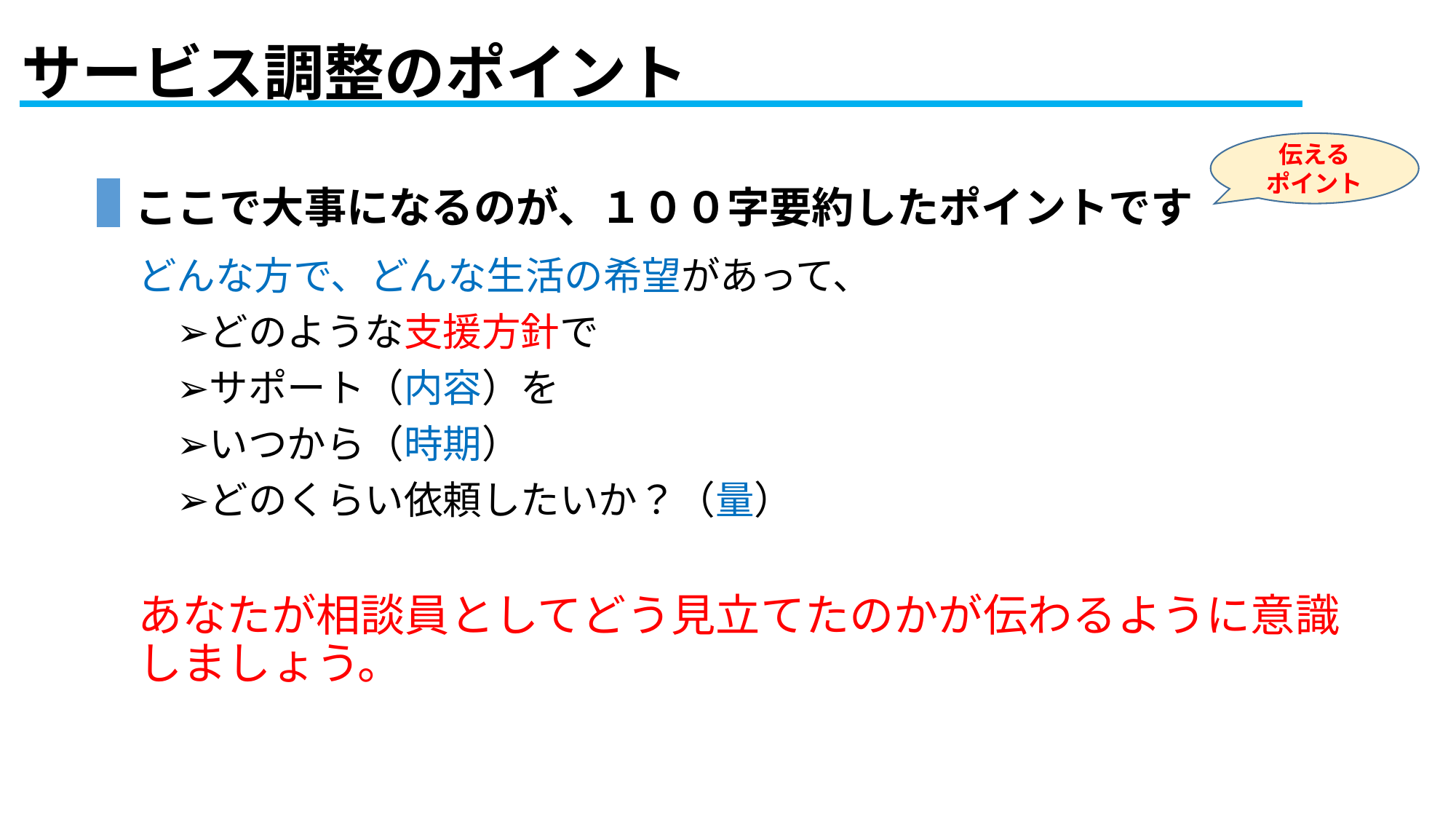

サービス調整のポイント
伝える
ポイント
  ここで大事になるのが、１００字要約したポイントです
どんな方で、どんな生活の希望があって、
　➢どのような支援方針で
　➢サポート（内容）を
　➢いつから（時期）
　➢どのくらい依頼したいか？（量）

あなたが相談員としてどう見立てたのかが伝わるように意識しましょう。